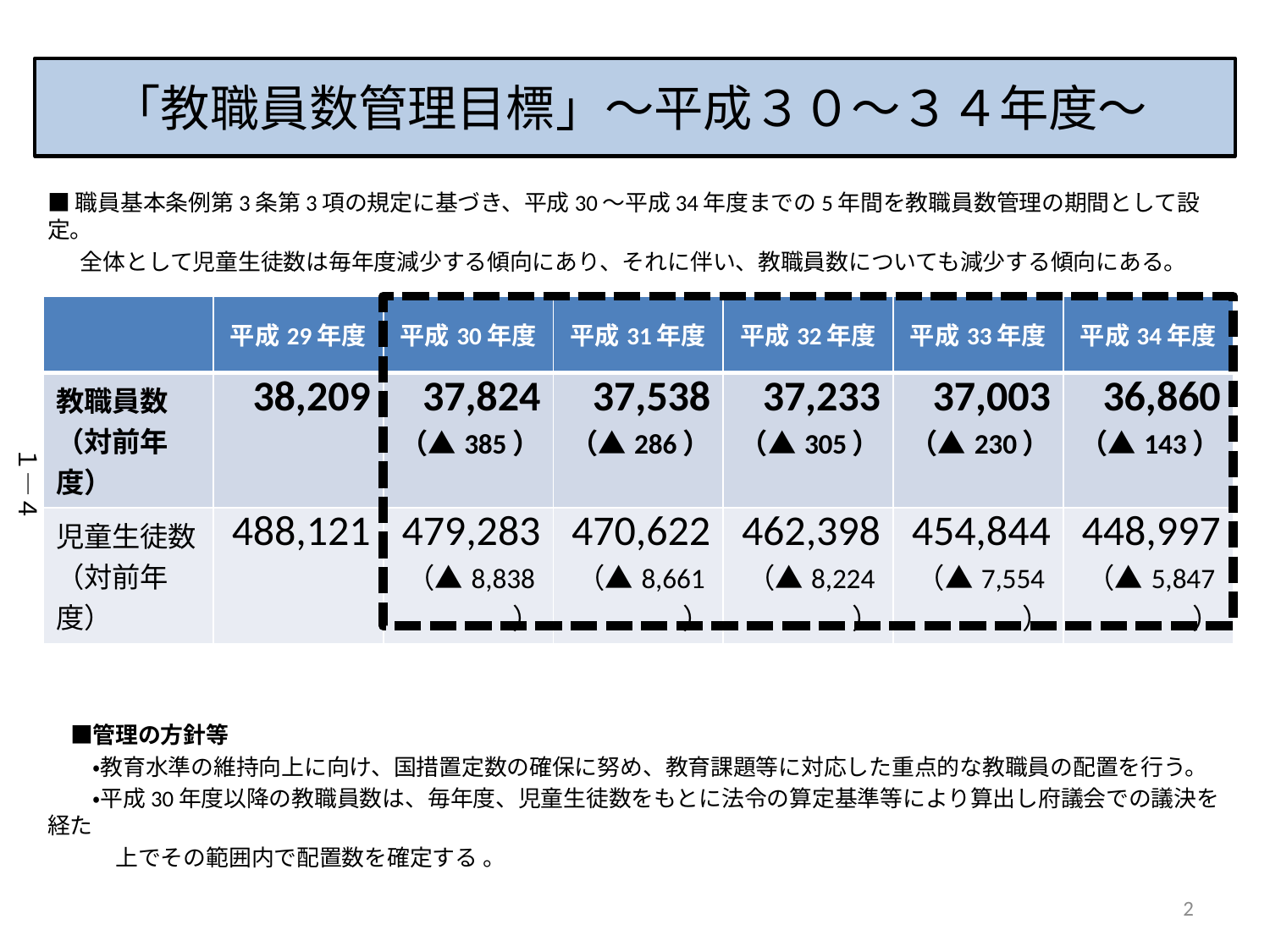

# 「教職員数管理目標」～平成３０～３４年度～
■職員基本条例第3条第3項の規定に基づき、平成30～平成34年度までの5年間を教職員数管理の期間として設定。
　  全体として児童生徒数は毎年度減少する傾向にあり、それに伴い、教職員数についても減少する傾向にある。
　　　　　　　　　　　　　　　　　　　　　　　　　　　　　　　　　　　　　　　　　　　　　　　　　　　　　　　　　　　　　　　　　　　　　　（単位：人）

　■管理の方針等
　　・教育水準の維持向上に向け、国措置定数の確保に努め、教育課題等に対応した重点的な教職員の配置を行う。
　　・平成30年度以降の教職員数は、毎年度、児童生徒数をもとに法令の算定基準等により算出し府議会での議決を経た
　　　上でその範囲内で配置数を確定する 。

|  | 平成29年度 | 平成30年度 | 平成31年度 | 平成32年度 | 平成33年度 | 平成34年度 |
| --- | --- | --- | --- | --- | --- | --- |
| 教職員数 （対前年度） | 38,209 | 37,824 （▲385） | 37,538 （▲286） | 37,233 （▲305） | 37,003 （▲230） | 36,860 （▲143） |
| 児童生徒数（対前年度） | 488,121 | 479,283 （▲8,838） | 470,622 （▲8,661） | 462,398 （▲8,224） | 454,844 （▲7,554） | 448,997 （▲5,847） |
１―４
2